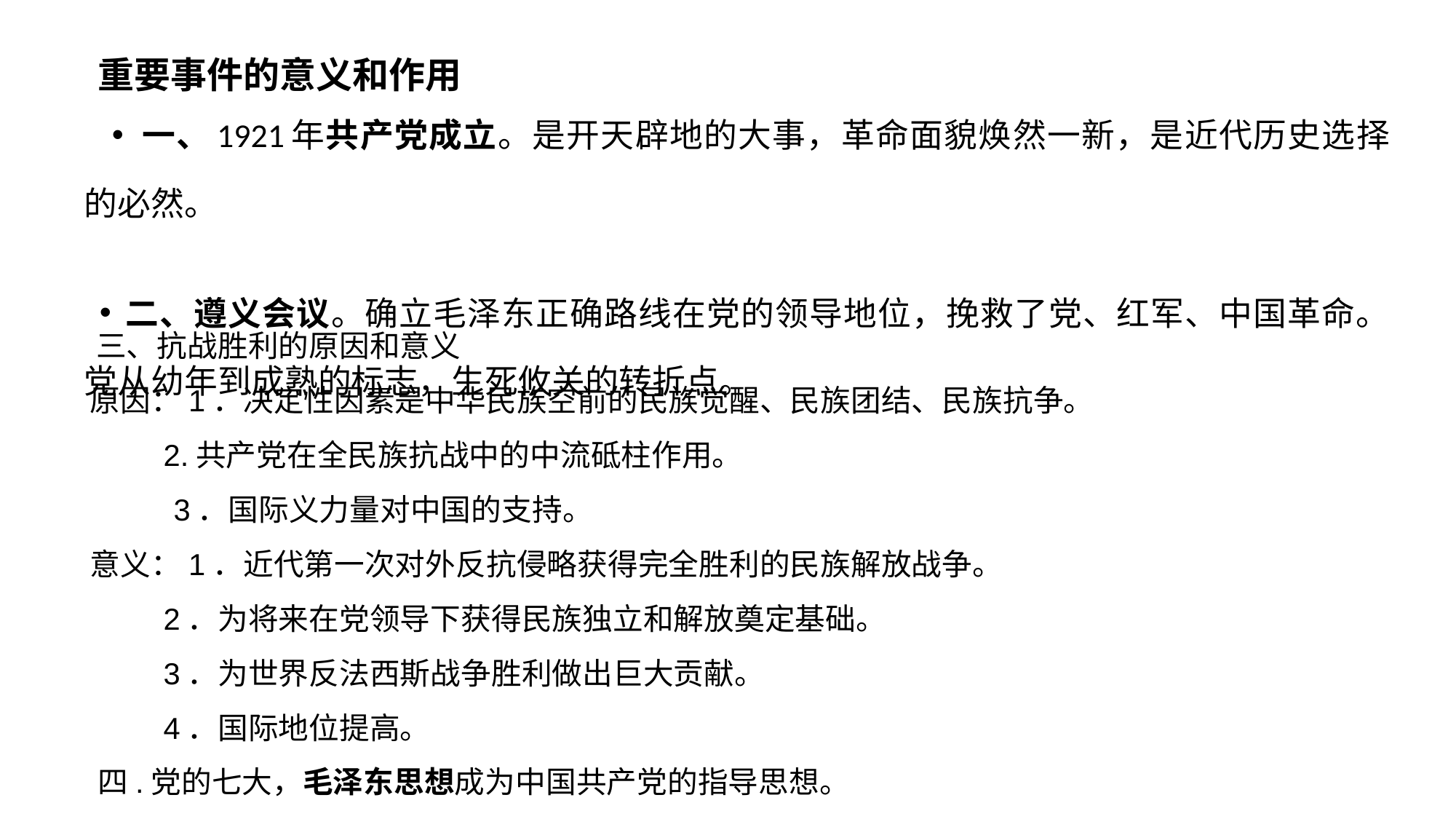

# 重要事件的意义和作用
一、1921年共产党成立。是开天辟地的大事，革命面貌焕然一新，是近代历史选择的必然。
二、遵义会议。确立毛泽东正确路线在党的领导地位，挽救了党、红军、中国革命。党从幼年到成熟的标志，生死攸关的转折点。

三、抗战胜利的原因和意义
原因：1．决定性因素是中华民族空前的民族觉醒、民族团结、民族抗争。
2.共产党在全民族抗战中的中流砥柱作用。
3．国际义力量对中国的支持。
意义：1．近代第一次对外反抗侵略获得完全胜利的民族解放战争。
2．为将来在党领导下获得民族独立和解放奠定基础。
3．为世界反法西斯战争胜利做出巨大贡献。
4．国际地位提高。
四.党的七大，毛泽东思想成为中国共产党的指导思想。